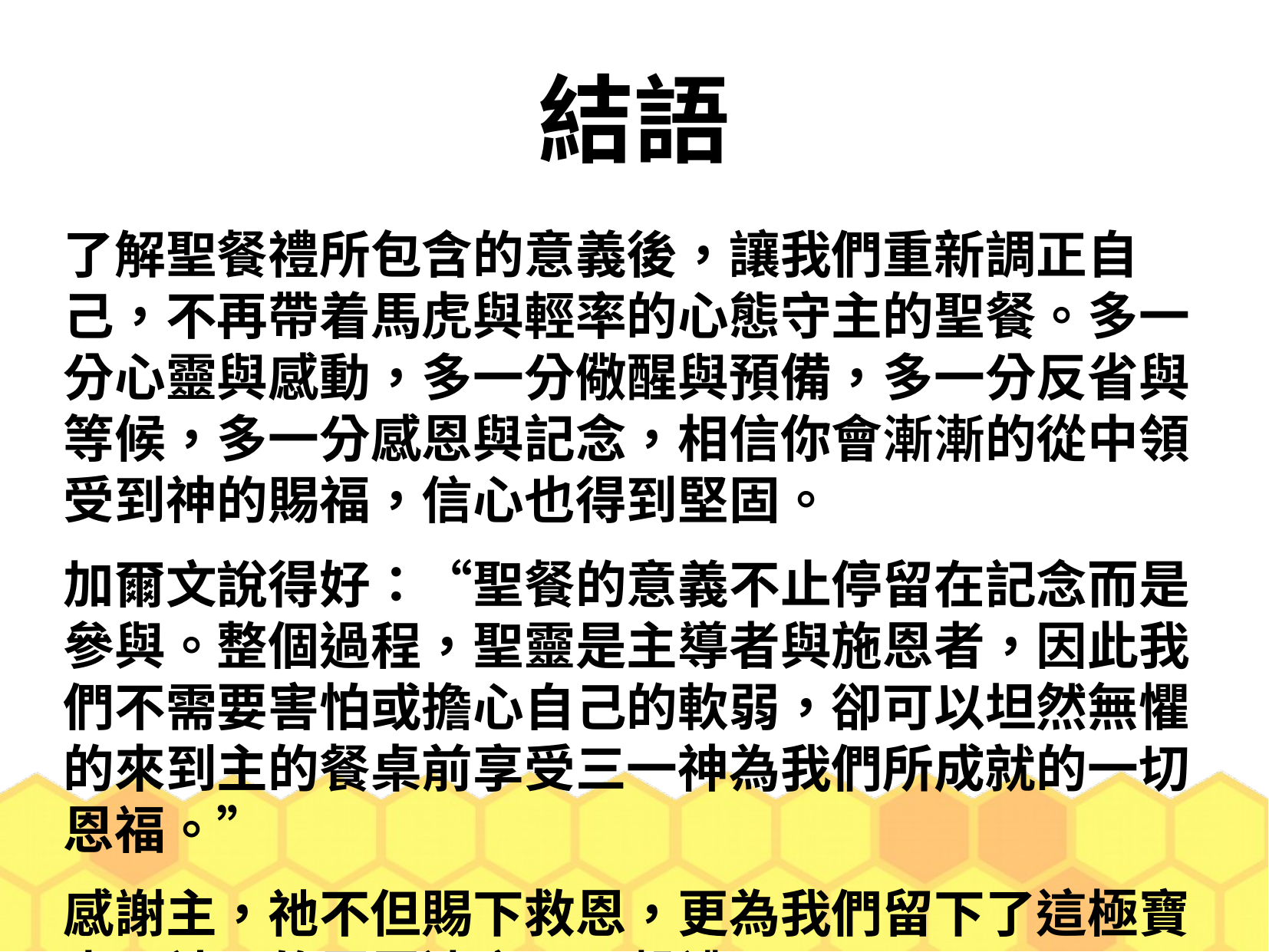

結語
了解聖餐禮所包含的意義後，讓我們重新調正自己，不再帶着馬虎與輕率的心態守主的聖餐。多一分心靈與感動，多一分儆醒與預備，多一分反省與等候，多一分感恩與記念，相信你會漸漸的從中領受到神的賜福，信心也得到堅固。
加爾文說得好：“聖餐的意義不止停留在記念而是參與。整個過程，聖靈是主導者與施恩者，因此我們不需要害怕或擔心自己的軟弱，卻可以坦然無懼的來到主的餐桌前享受三一神為我們所成就的一切恩福。”
感謝主，祂不但賜下救恩，更為我們留下了這極寶貴又神聖的屬靈遺產—聖餐禮。